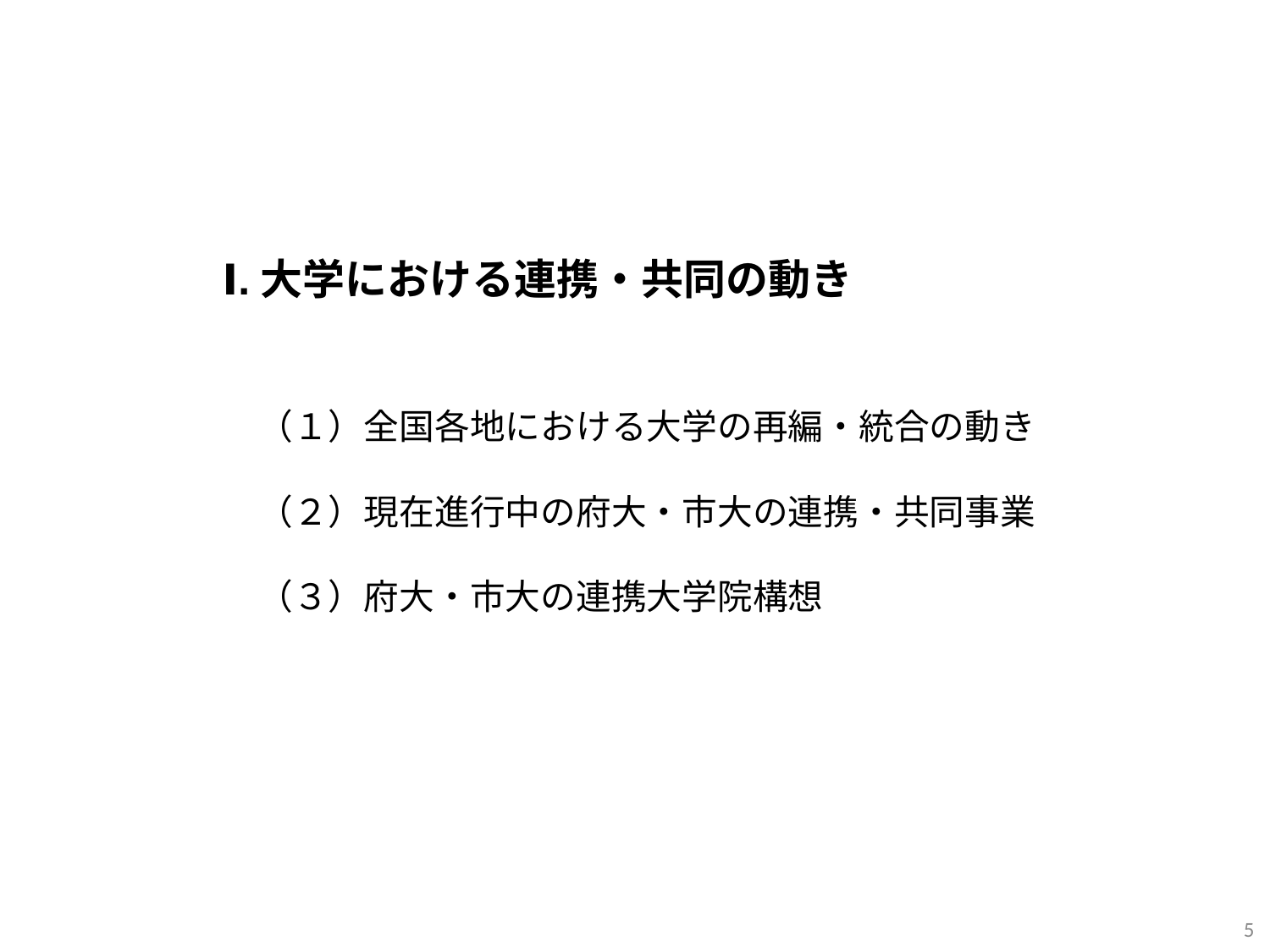

Ⅰ.大学における連携・共同の動き

　（１）全国各地における大学の再編・統合の動き

　（２）現在進行中の府大・市大の連携・共同事業

　（３）府大・市大の連携大学院構想
5